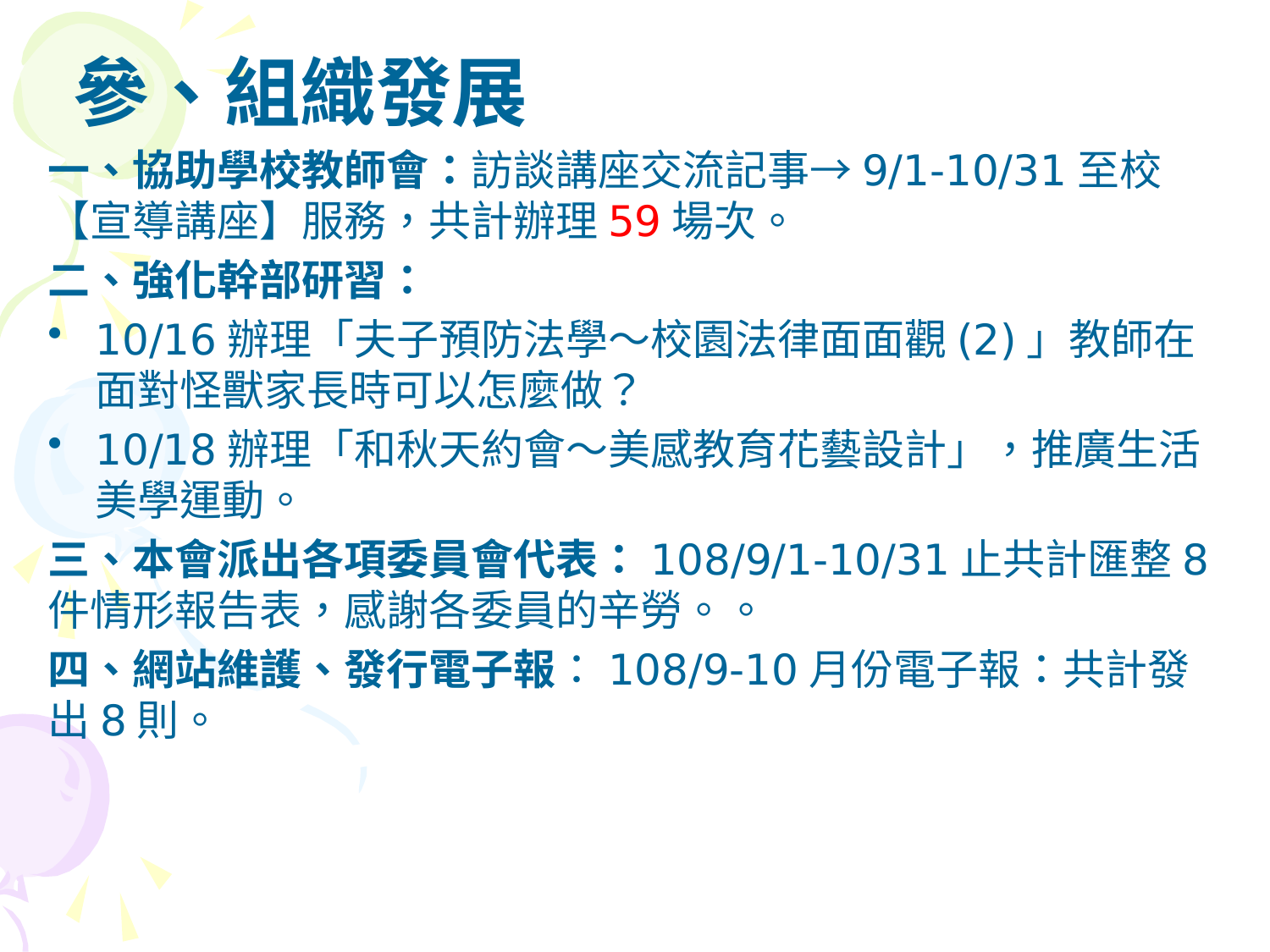

參、組織發展
一、協助學校教師會：訪談講座交流記事→9/1-10/31至校【宣導講座】服務，共計辦理59場次。
二、強化幹部研習：
10/16辦理「夫子預防法學～校園法律面面觀(2)」教師在面對怪獸家長時可以怎麼做？
10/18辦理「和秋天約會～美感教育花藝設計」，推廣生活美學運動。
三、本會派出各項委員會代表：108/9/1-10/31止共計匯整8件情形報告表，感謝各委員的辛勞。。
四、網站維護、發行電子報：108/9-10月份電子報：共計發出8則。